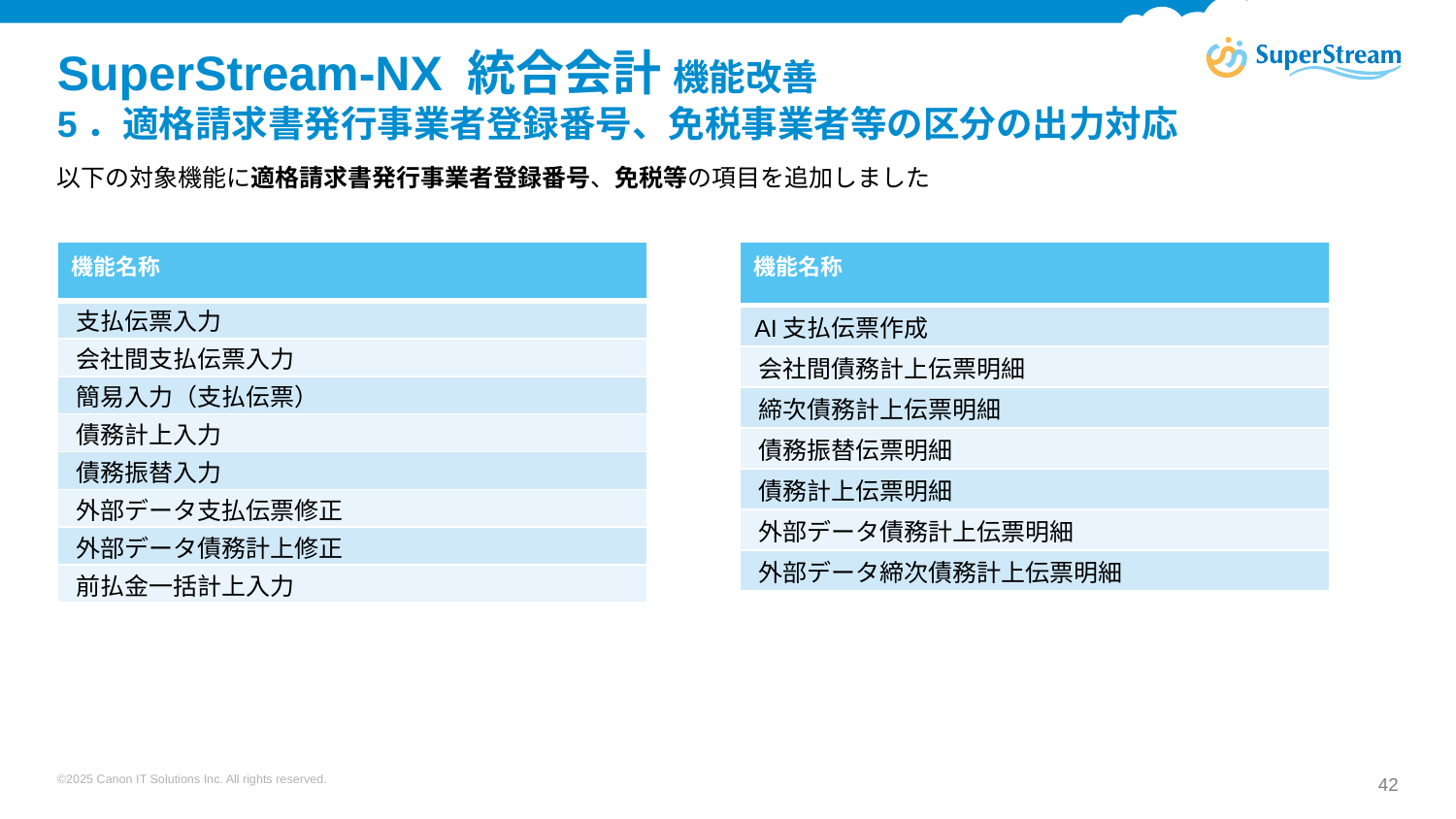

# SuperStream-NX 統合会計 機能改善　 5．適格請求書発行事業者登録番号、免税事業者等の区分の出力対応
以下の対象機能に適格請求書発行事業者登録番号、免税等の項目を追加しました
| 機能名称 |
| --- |
| 支払伝票入力 |
| 会社間支払伝票入力 |
| 簡易入力（支払伝票） |
| 債務計上入力 |
| 債務振替入力 |
| 外部データ支払伝票修正 |
| 外部データ債務計上修正 |
| 前払金一括計上入力 |
| 機能名称 |
| --- |
| AI支払伝票作成 |
| 会社間債務計上伝票明細 |
| 締次債務計上伝票明細 |
| 債務振替伝票明細 |
| 債務計上伝票明細 |
| 外部データ債務計上伝票明細 |
| 外部データ締次債務計上伝票明細 |
©2025 Canon IT Solutions Inc. All rights reserved.
42